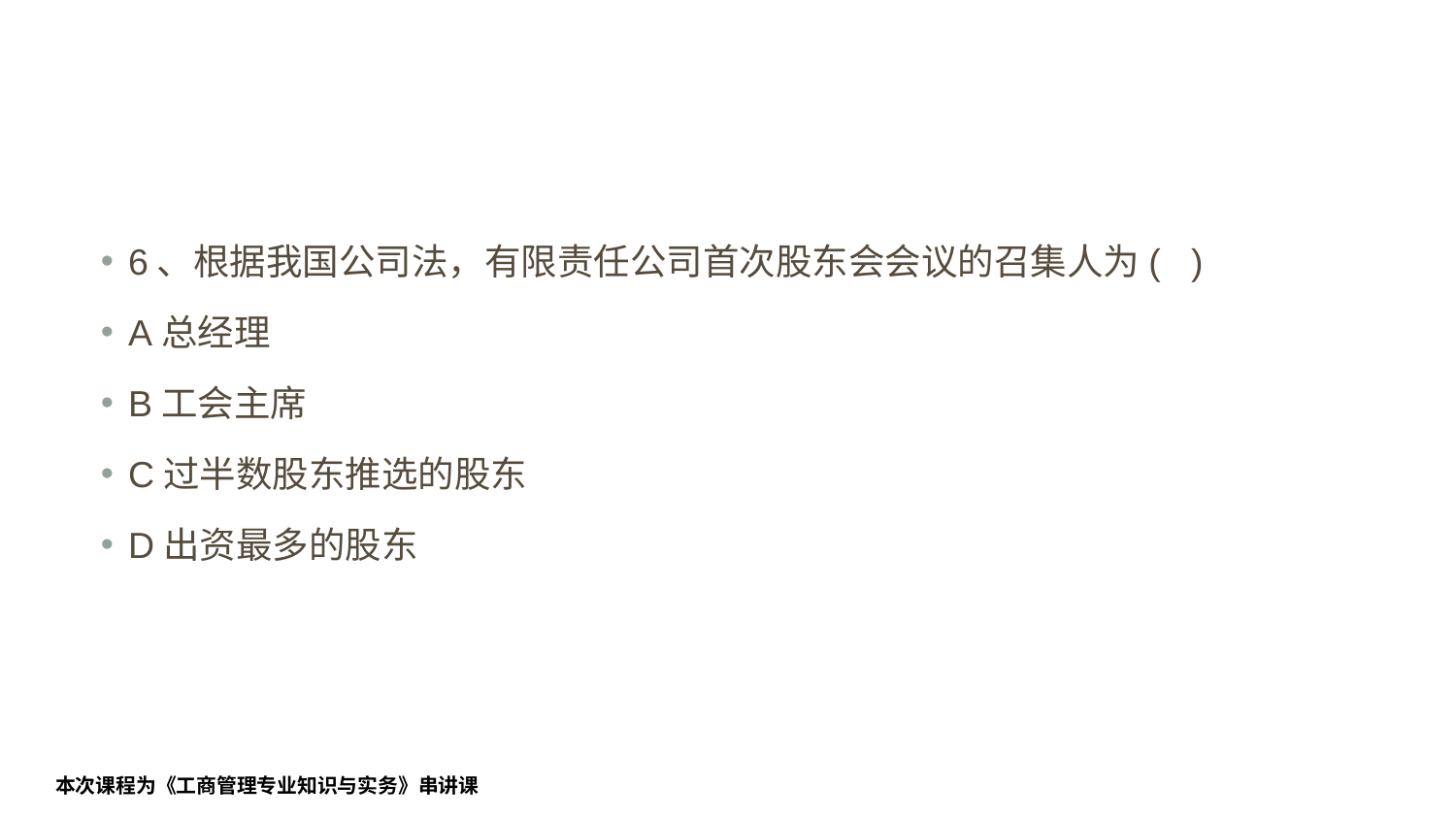

#
6、根据我国公司法，有限责任公司首次股东会会议的召集人为(   )
A总经理
B工会主席
C过半数股东推选的股东
D出资最多的股东